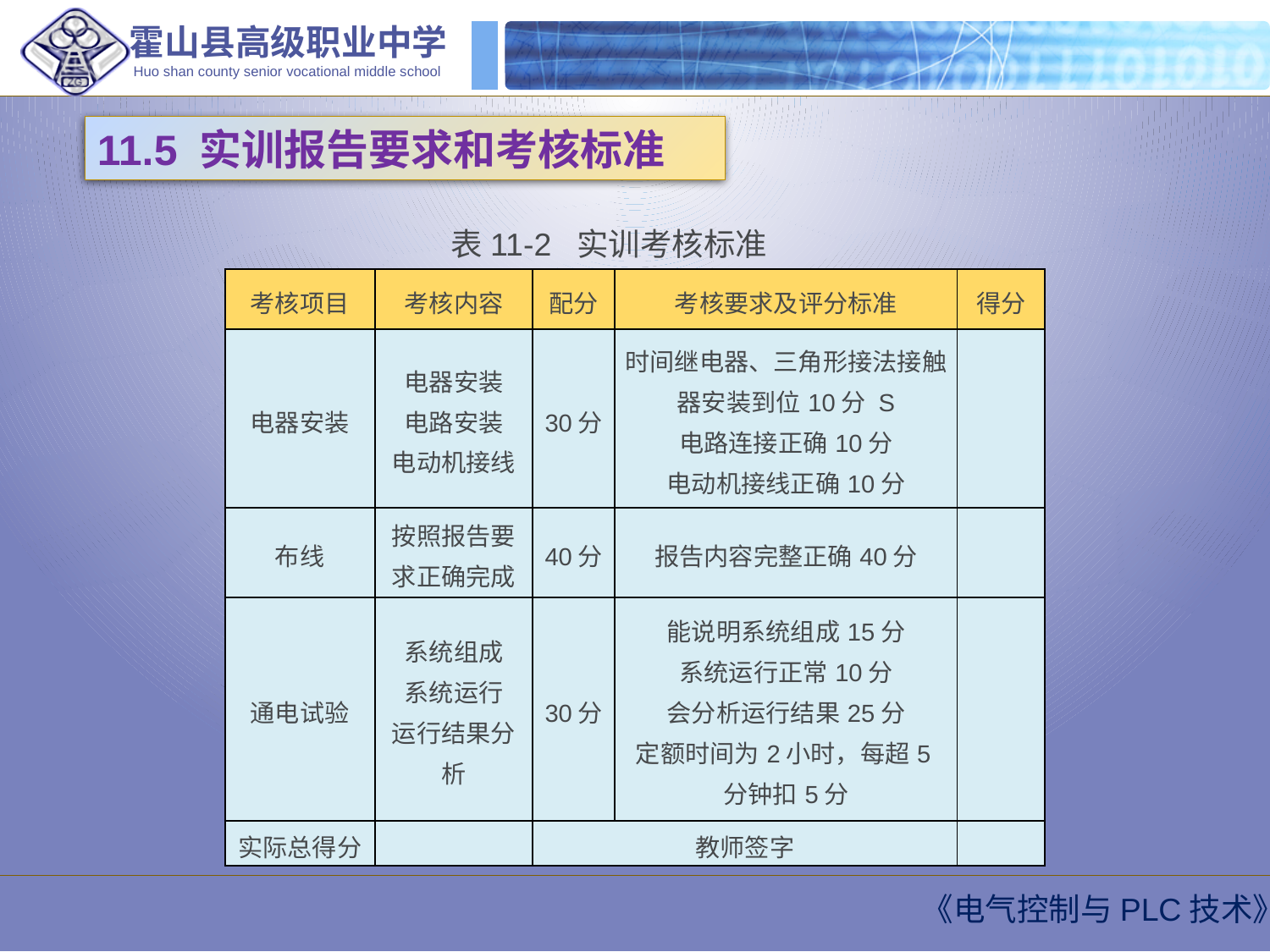

11.5 实训报告要求和考核标准
表11-2  实训考核标准
| 考核项目 | 考核内容 | 配分 | 考核要求及评分标准 | 得分 |
| --- | --- | --- | --- | --- |
| 电器安装 | 电器安装 电路安装 电动机接线 | 30分 | 时间继电器、三角形接法接触器安装到位10分 S 电路连接正确10分 电动机接线正确10分 |  |
| 布线 | 按照报告要求正确完成 | 40分 | 报告内容完整正确40分 |  |
| 通电试验 | 系统组成 系统运行 运行结果分析 | 30分 | 能说明系统组成15分 系统运行正常10分 会分析运行结果25分 定额时间为2小时，每超5分钟扣5分 |  |
| 实际总得分 |  | 教师签字 |  |  |